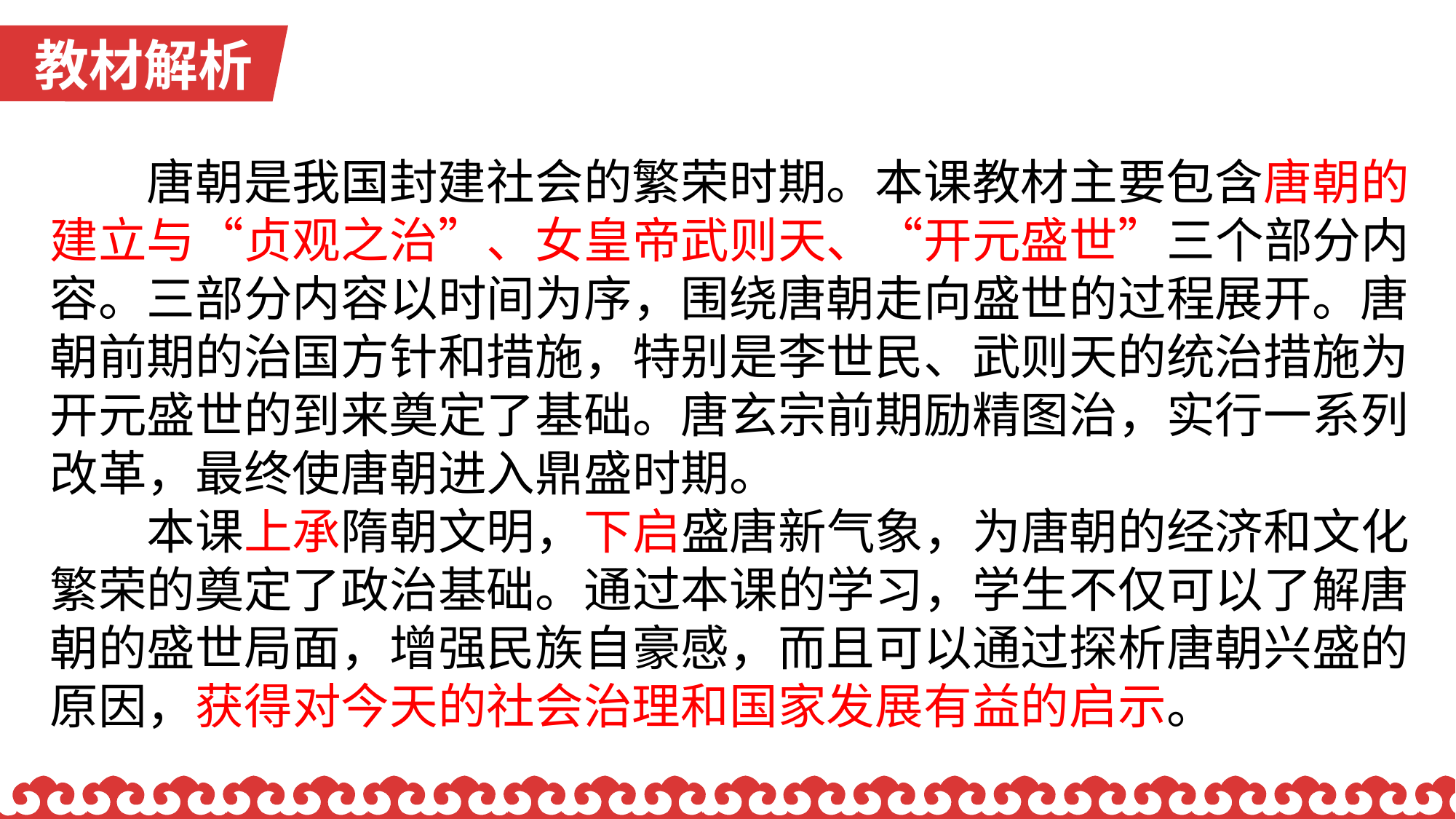

教材解析
唐朝是我国封建社会的繁荣时期。本课教材主要包含唐朝的建立与“贞观之治”、女皇帝武则天、“开元盛世”三个部分内容。三部分内容以时间为序，围绕唐朝走向盛世的过程展开。唐朝前期的治国方针和措施，特别是李世民、武则天的统治措施为开元盛世的到来奠定了基础。唐玄宗前期励精图治，实行一系列改革，最终使唐朝进入鼎盛时期。
本课上承隋朝文明，下启盛唐新气象，为唐朝的经济和文化繁荣的奠定了政治基础。通过本课的学习，学生不仅可以了解唐朝的盛世局面，增强民族自豪感，而且可以通过探析唐朝兴盛的原因，获得对今天的社会治理和国家发展有益的启示。